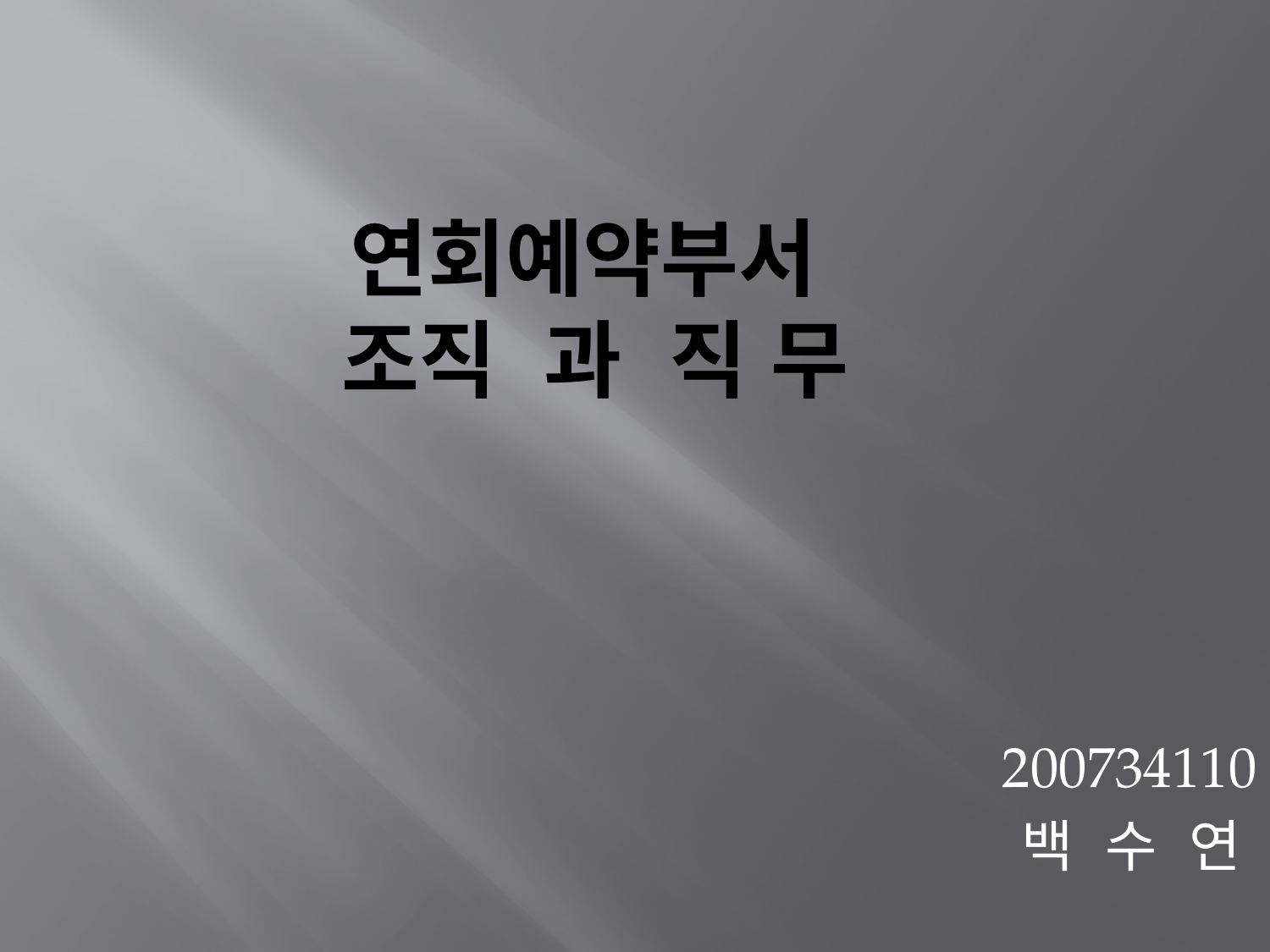

# 연회예약부서 조직  과  직 무

200734110
백  수  연